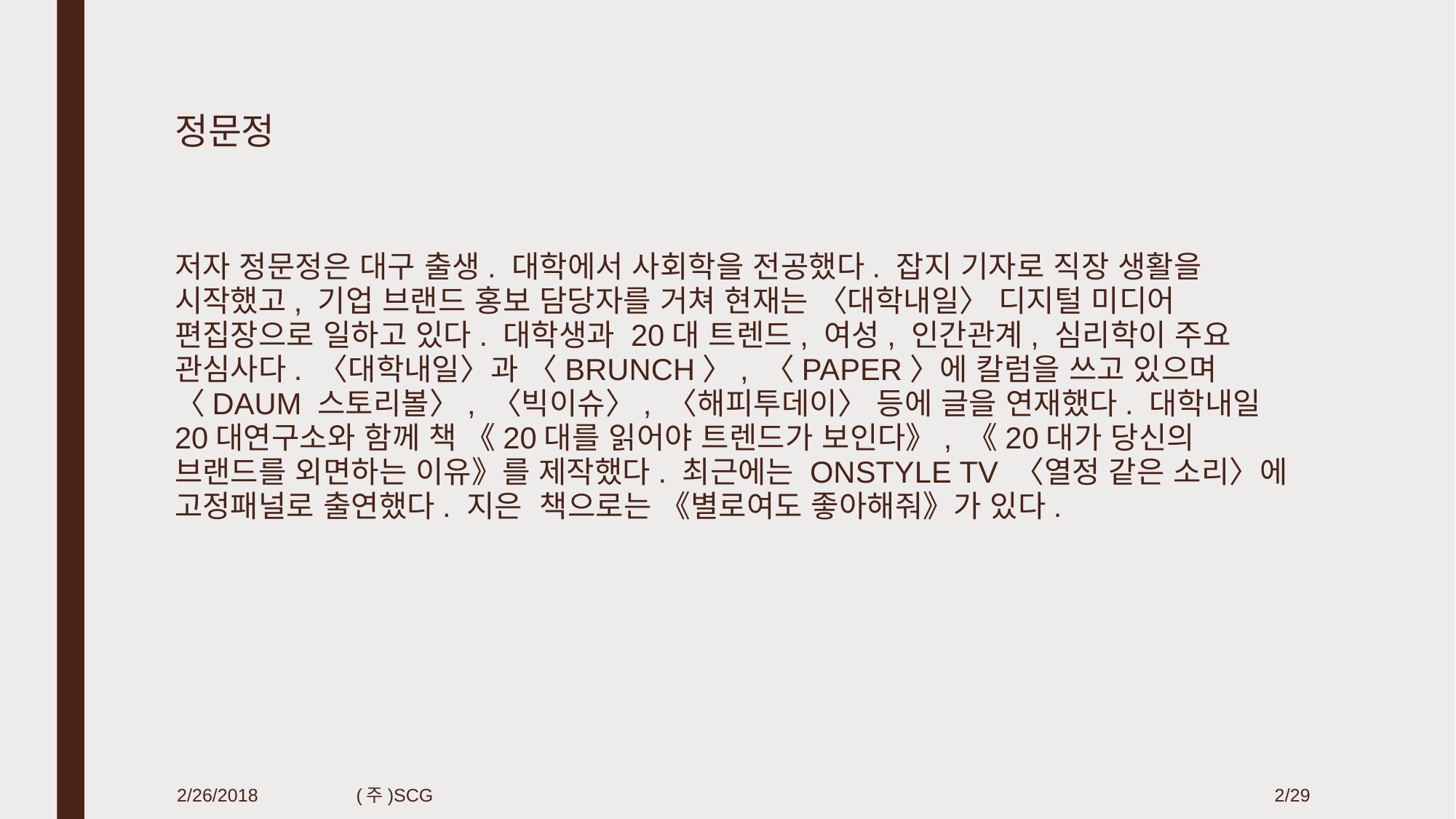

# 정문정
저자 정문정은 대구 출생. 대학에서 사회학을 전공했다. 잡지 기자로 직장 생활을     시작했고, 기업 브랜드 홍보 담당자를 거쳐 현재는 〈대학내일〉 디지털 미디어 편집장으로 일하고 있다. 대학생과 20대 트렌드, 여성, 인간관계, 심리학이 주요 관심사다. 〈대학내일〉과 〈BRUNCH〉, 〈PAPER〉에 칼럼을 쓰고 있으며 〈DAUM 스토리볼〉, 〈빅이슈〉, 〈해피투데이〉 등에 글을 연재했다. 대학내일 20대연구소와 함께 책 《20대를 읽어야 트렌드가 보인다》, 《20대가 당신의 브랜드를 외면하는 이유》를 제작했다. 최근에는 ONSTYLE TV 〈열정 같은 소리〉에 고정패널로 출연했다. 지은  책으로는 《별로여도 좋아해줘》가 있다.

2/26/2018
(주)SCG
2/29